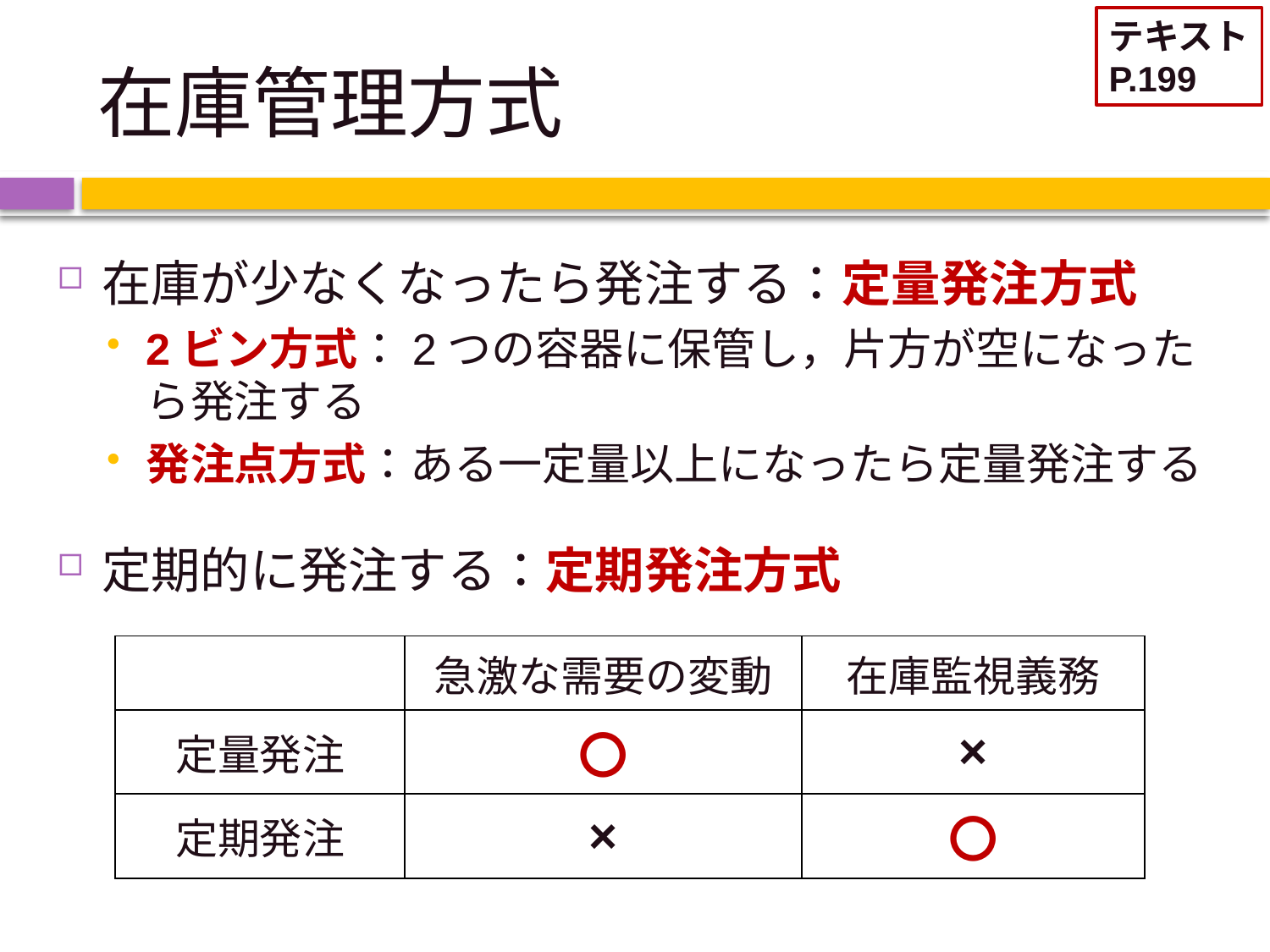

テキスト
P.199
# 在庫管理方式
在庫が少なくなったら発注する：定量発注方式
2ビン方式：2つの容器に保管し，片方が空になったら発注する
発注点方式：ある一定量以上になったら定量発注する

定期的に発注する：定期発注方式
|  | 急激な需要の変動 | 在庫監視義務 |
| --- | --- | --- |
| 定量発注 | 〇 | × |
| 定期発注 | × | 〇 |